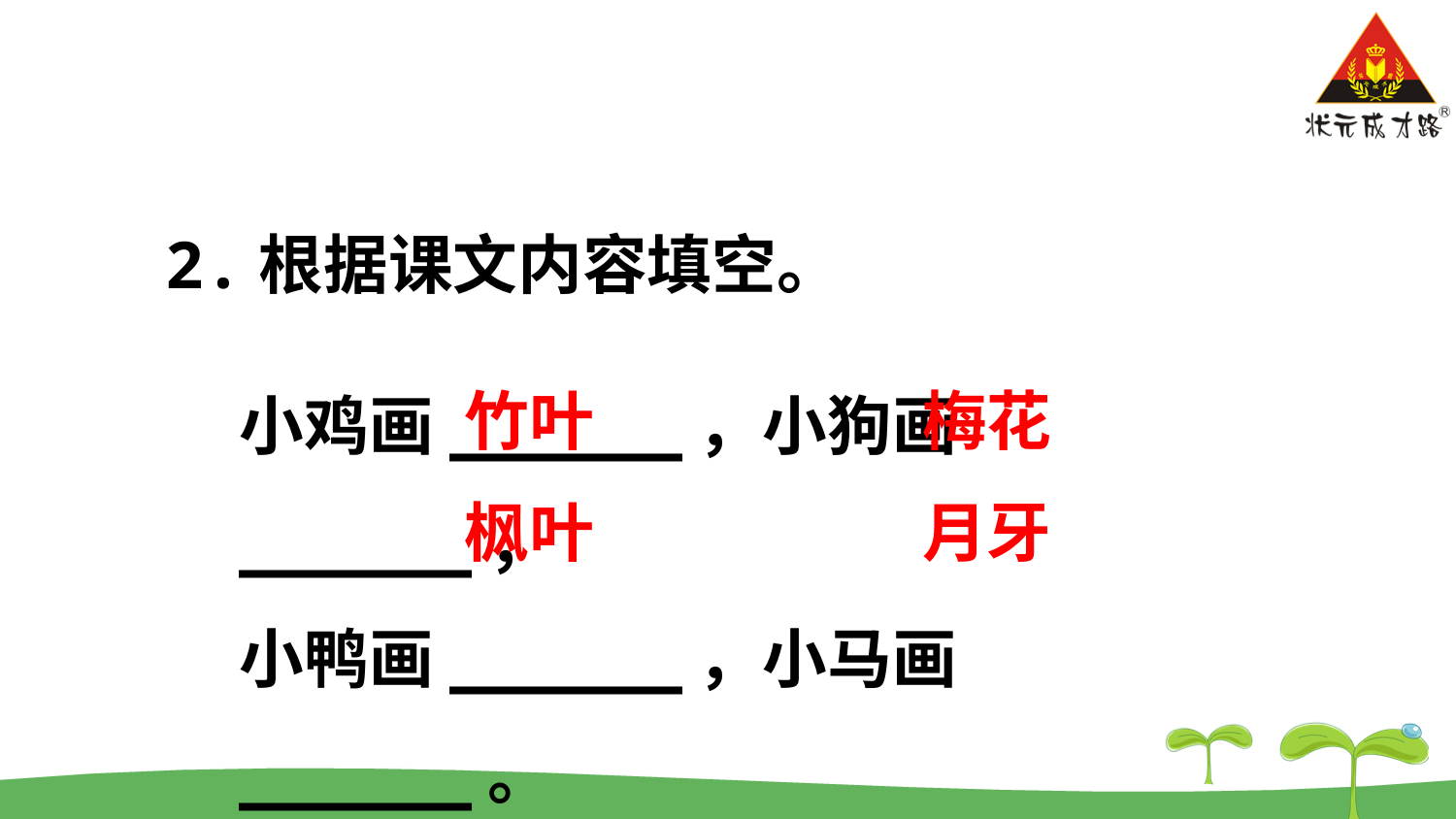

2.根据课文内容填空。
状元成才路
状元成才路
状元成才路
状元成才路
状元成才路
状元成才路
状元成才路
状元成才路
状元成才路
状元成才路
状元成才路
状元成才路
状元成才路
状元成才路
状元成才路
状元成才路
状元成才路
状元成才路
状元成才路
状元成才路
状元成才路
状元成才路
状元成才路
状元成才路
状元成才路
状元成才路
状元成才路
状元成才路
状元成才路
状元成才路
状元成才路
状元成才路
状元成才路
状元成才路
状元成才路
竹叶
梅花
状元成才路
小鸡画______，小狗画______，
小鸭画______，小马画______。
状元成才路
状元成才路
状元成才路
状元成才路
状元成才路
状元成才路
状元成才路
状元成才路
状元成才路
状元成才路
状元成才路
状元成才路
状元成才路
状元成才路
状元成才路
状元成才路
状元成才路
状元成才路
状元成才路
状元成才路
状元成才路
状元成才路
状元成才路
状元成才路
枫叶
月牙
状元成才路
状元成才路
状元成才路
状元成才路
状元成才路
状元成才路
状元成才路
状元成才路
状元成才路
状元成才路
状元成才路
状元成才路
状元成才路
状元成才路
状元成才路
状元成才路
状元成才路
状元成才路
状元成才路
状元成才路
状元成才路
状元成才路
状元成才路
状元成才路
状元成才路
状元成才路
状元成才路
状元成才路
状元成才路
状元成才路
状元成才路
状元成才路
状元成才路
状元成才路
状元成才路
状元成才路
状元成才路
状元成才路
状元成才路
状元成才路